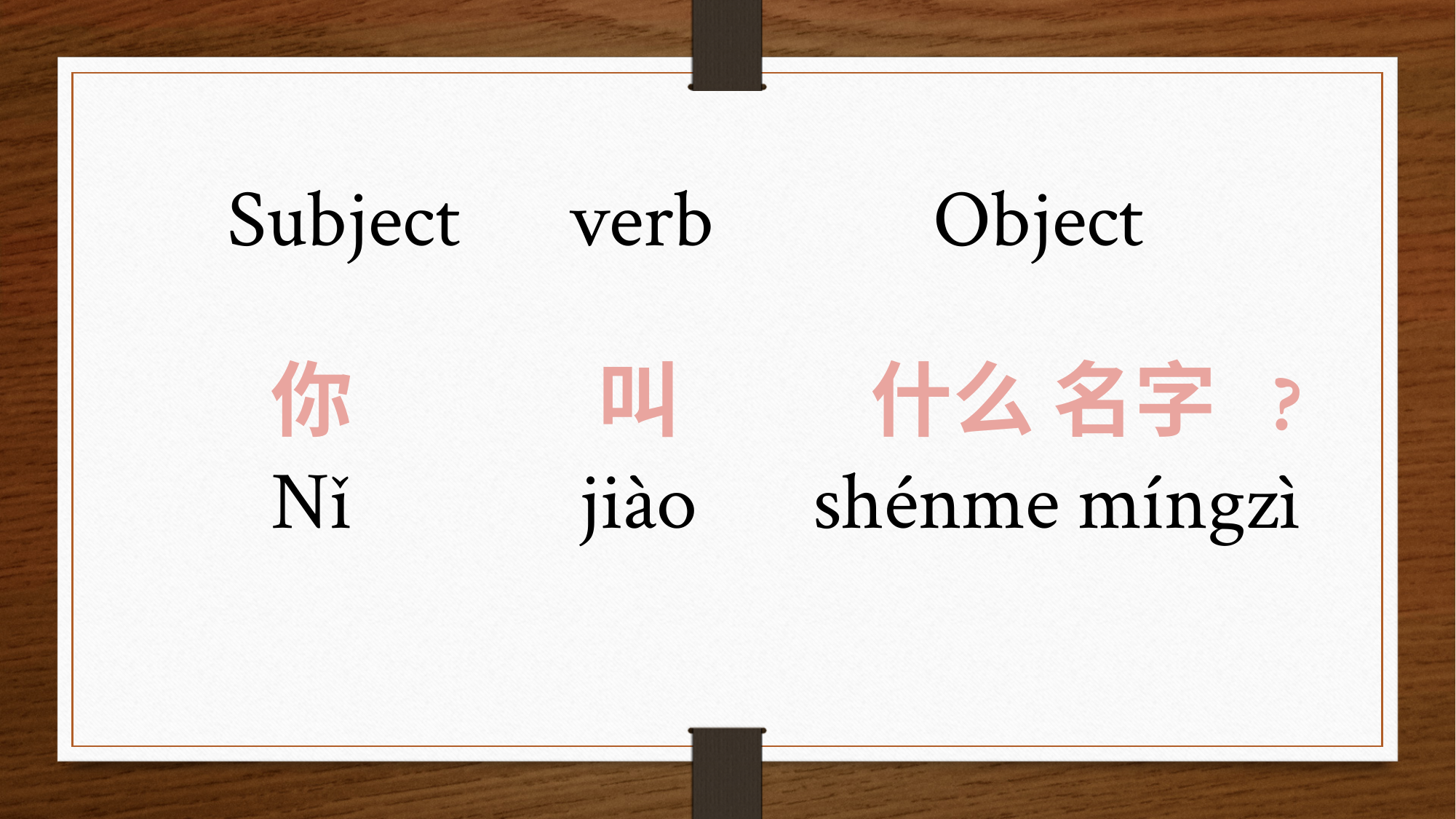

Subject      verb            Object
你
Nǐ
叫
jiào

  什么 名字  ?
shénme míngzì